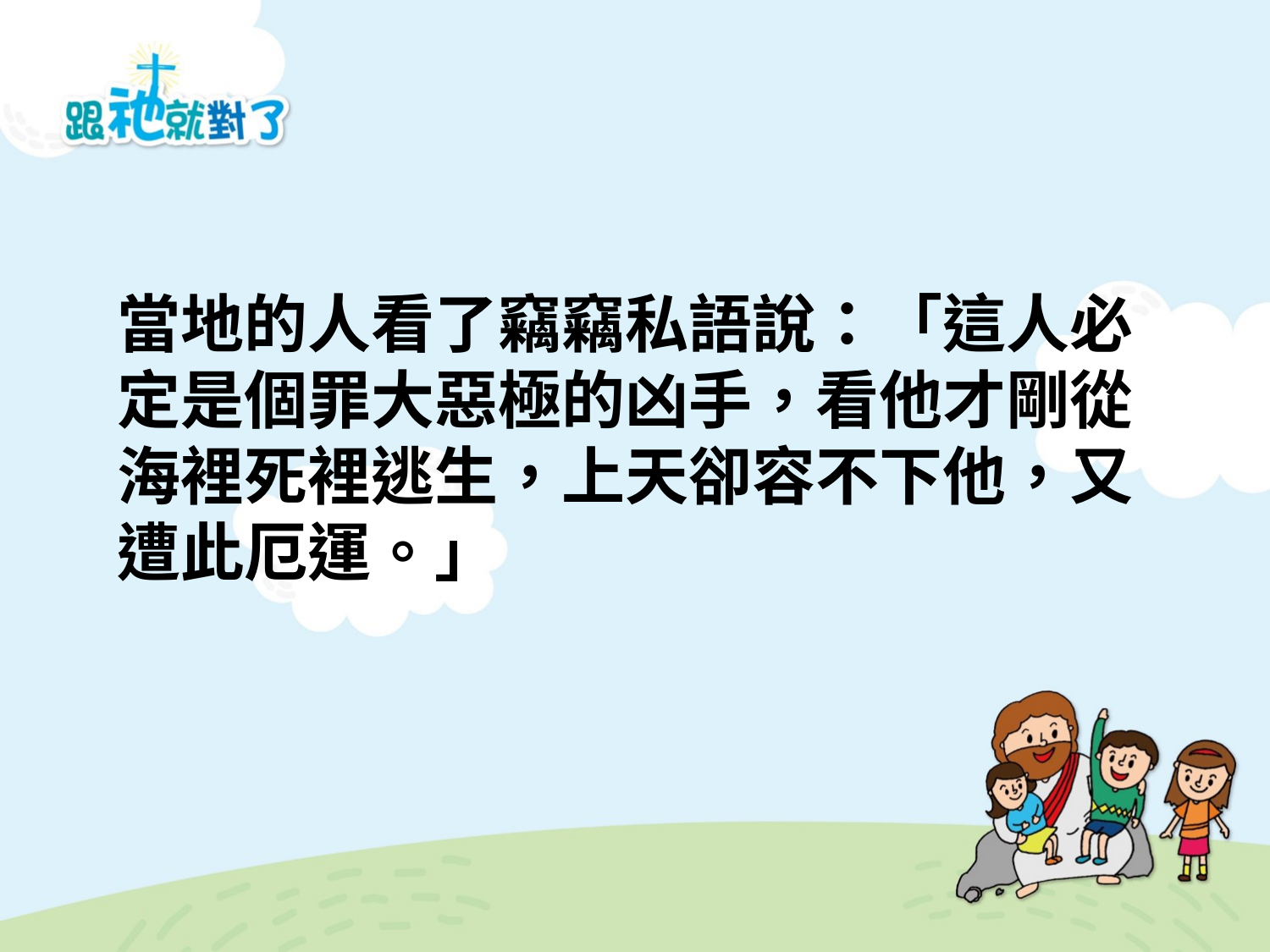

當地的人看了竊竊私語說：「這人必定是個罪大惡極的凶手，看他才剛從海裡死裡逃生，上天卻容不下他，又遭此厄運。」